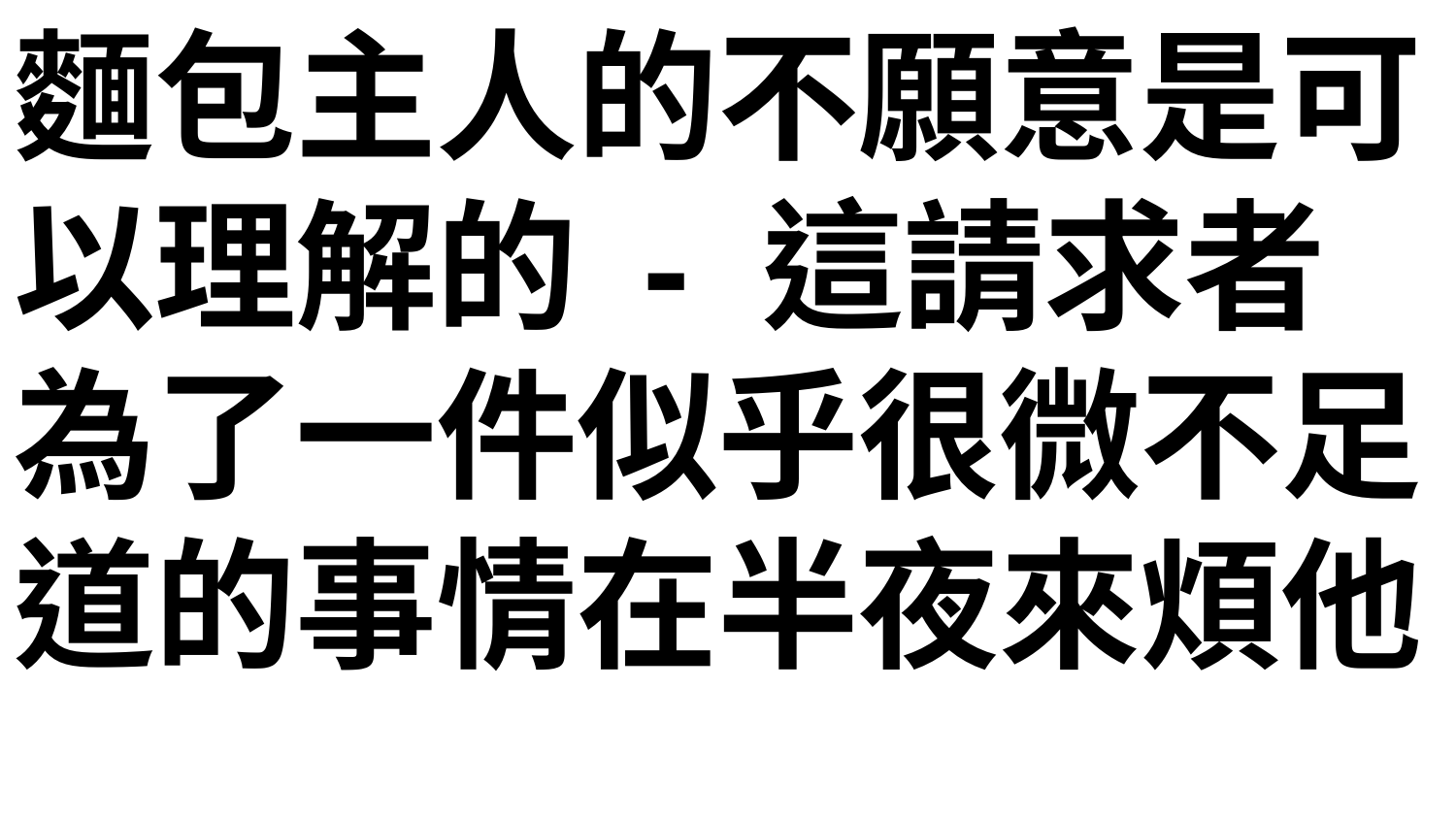

麵包主人的不願意是可以理解的 - 這請求者為了一件似乎很微不足道的事情在半夜來煩他。